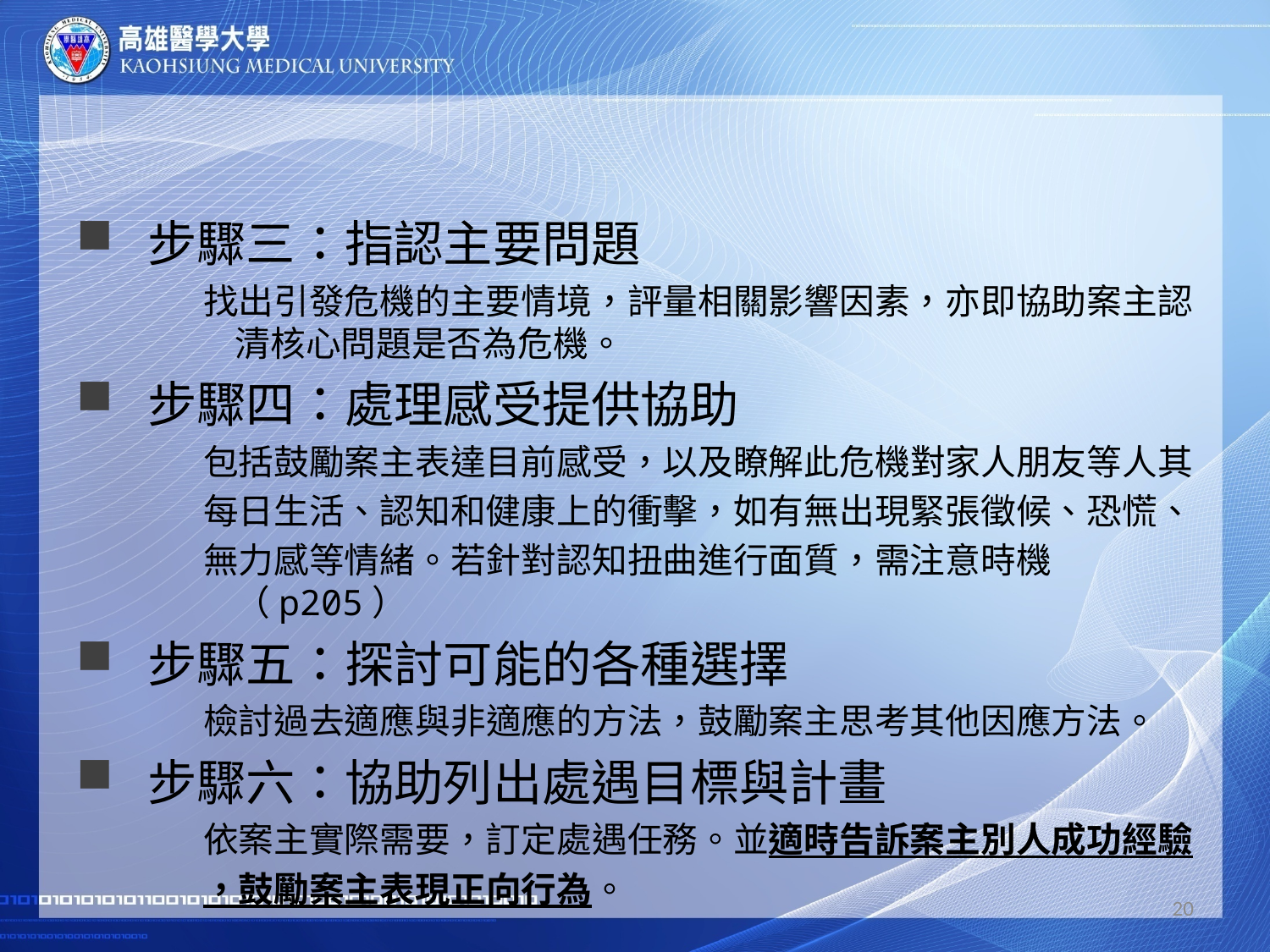

#
步驟三：指認主要問題
找出引發危機的主要情境，評量相關影響因素，亦即協助案主認清核心問題是否為危機。
步驟四：處理感受提供協助
包括鼓勵案主表達目前感受，以及瞭解此危機對家人朋友等人其
每日生活、認知和健康上的衝擊，如有無出現緊張徵候、恐慌、
無力感等情緒。若針對認知扭曲進行面質，需注意時機（p205）
步驟五：探討可能的各種選擇
檢討過去適應與非適應的方法，鼓勵案主思考其他因應方法。
步驟六：協助列出處遇目標與計畫
依案主實際需要，訂定處遇任務。並適時告訴案主別人成功經驗
，鼓勵案主表現正向行為。
20